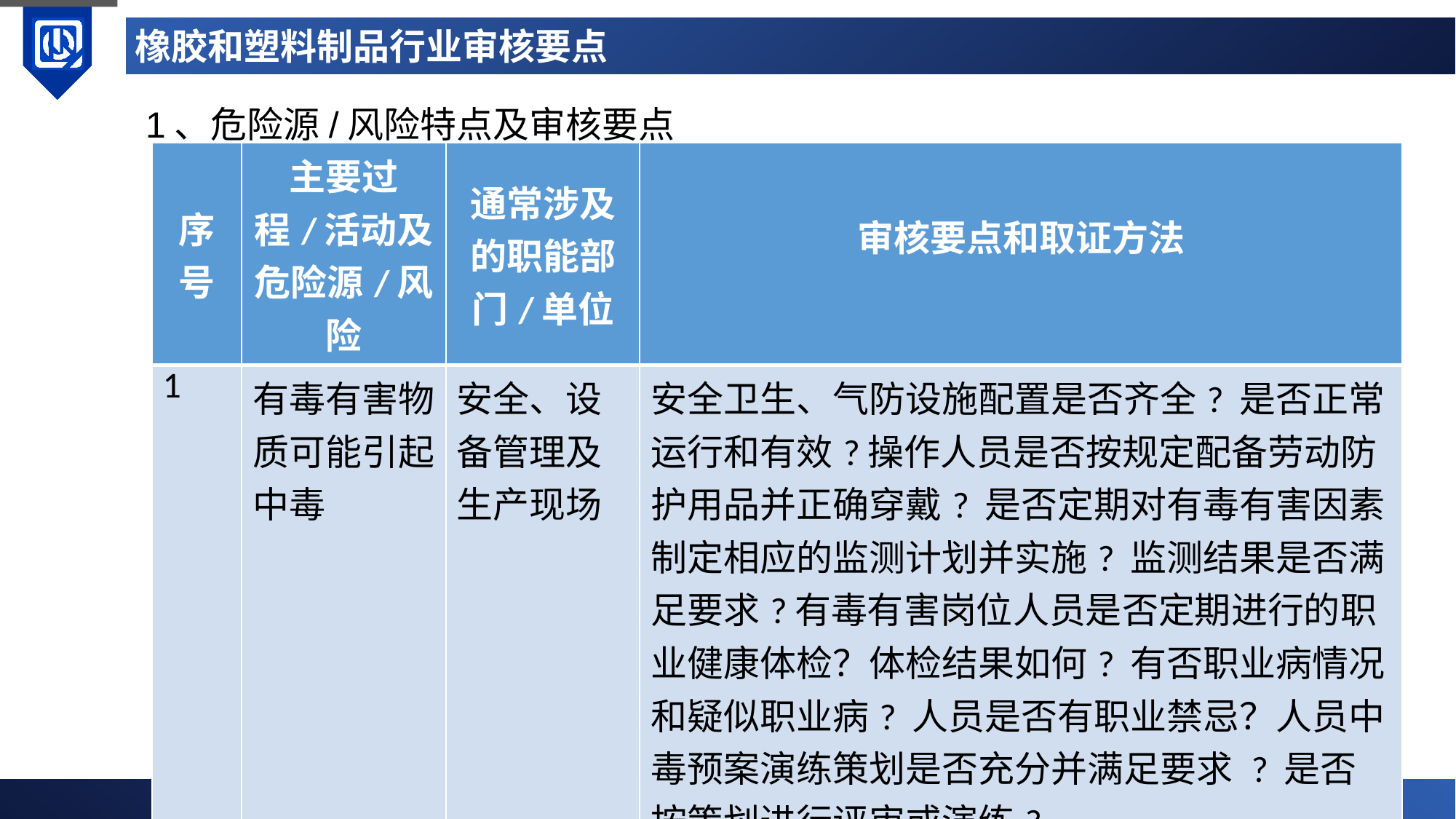

# 橡胶和塑料制品行业审核要点
1、危险源/风险特点及审核要点

| 序号 | 主要过程/活动及危险源/风险 | 通常涉及的职能部门/单位 | 审核要点和取证方法 |
| --- | --- | --- | --- |
| 1 | 有毒有害物质可能引起中毒 | 安全、设备管理及生产现场 | 安全卫生、气防设施配置是否齐全? 是否正常运行和有效?操作人员是否按规定配备劳动防护用品并正确穿戴? 是否定期对有毒有害因素制定相应的监测计划并实施? 监测结果是否满足要求?有毒有害岗位人员是否定期进行的职业健康体检？体检结果如何? 有否职业病情况和疑似职业病? 人员是否有职业禁忌？人员中毒预案演练策划是否充分并满足要求 ? 是否按策划进行评审或演练? |